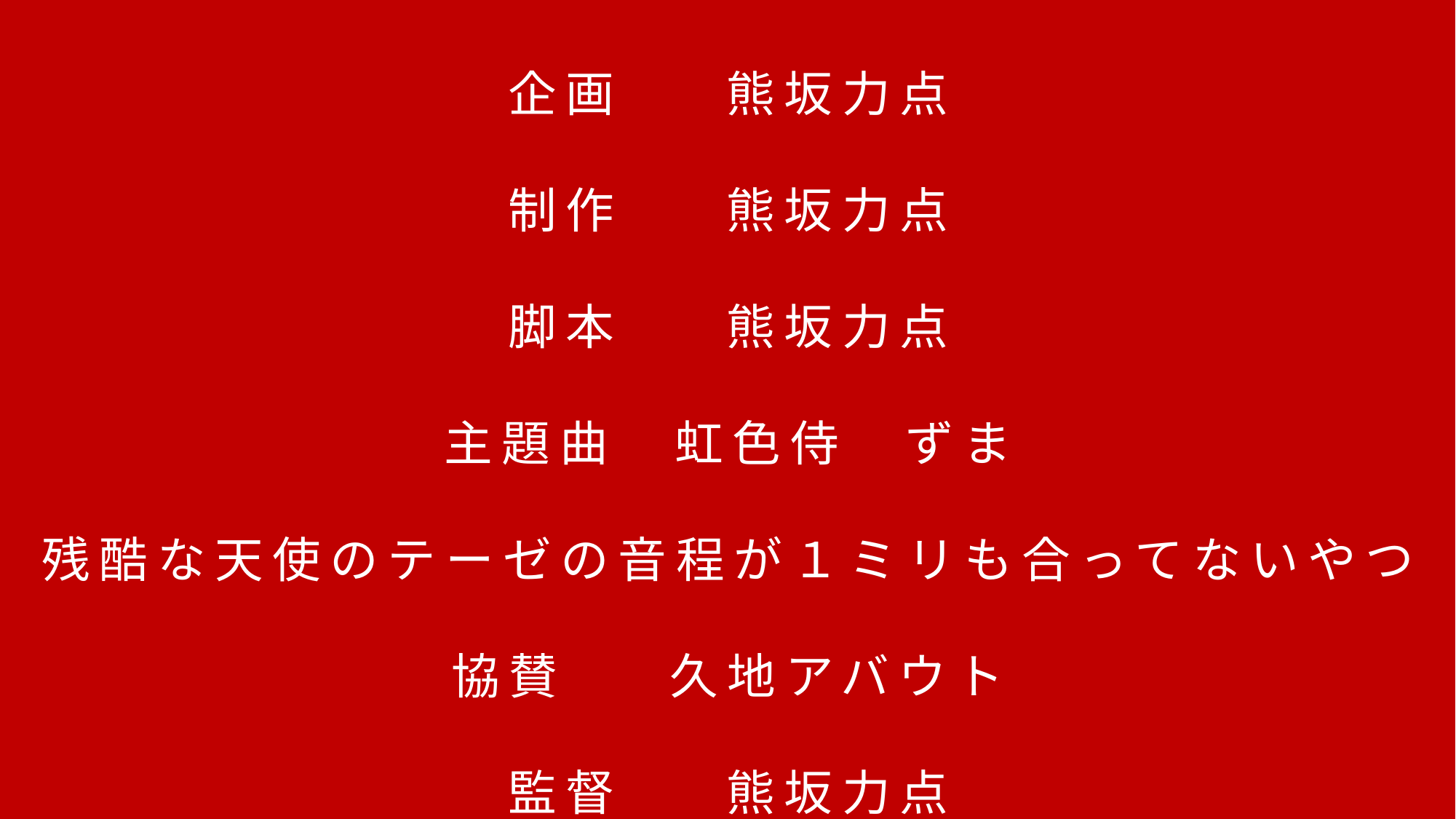

企画	熊坂力点
制作	熊坂力点
脚本	熊坂力点
主題曲　虹色侍　ずま
残酷な天使のテーゼの音程が１ミリも合ってないやつ
協賛	久地アバウト
監督	熊坂力点